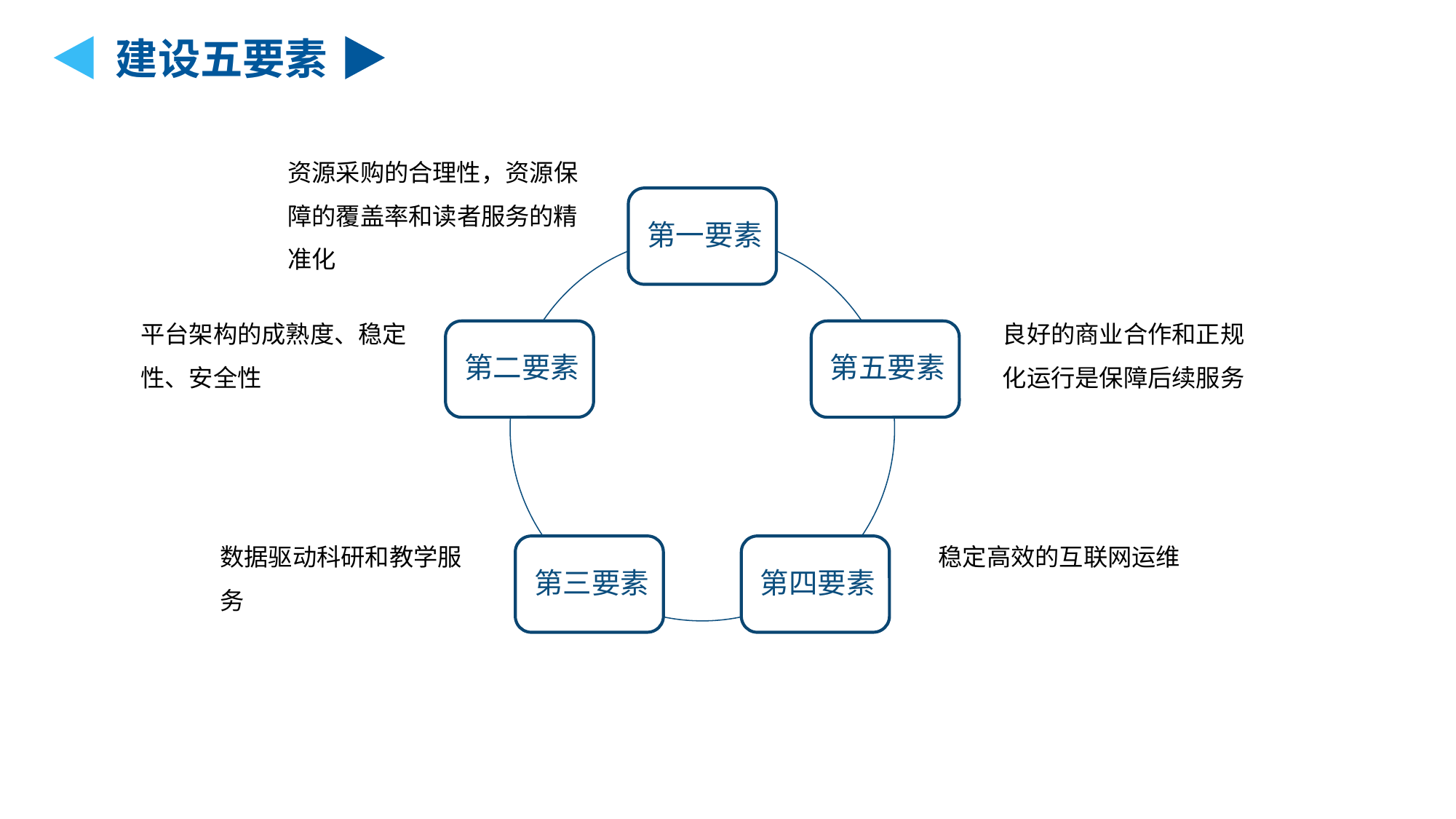

建设五要素
资源采购的合理性，资源保障的覆盖率和读者服务的精准化
第一要素
第五要素
第四要素
第三要素
第二要素
平台架构的成熟度、稳定性、安全性
良好的商业合作和正规化运行是保障后续服务
稳定高效的互联网运维
数据驱动科研和教学服务